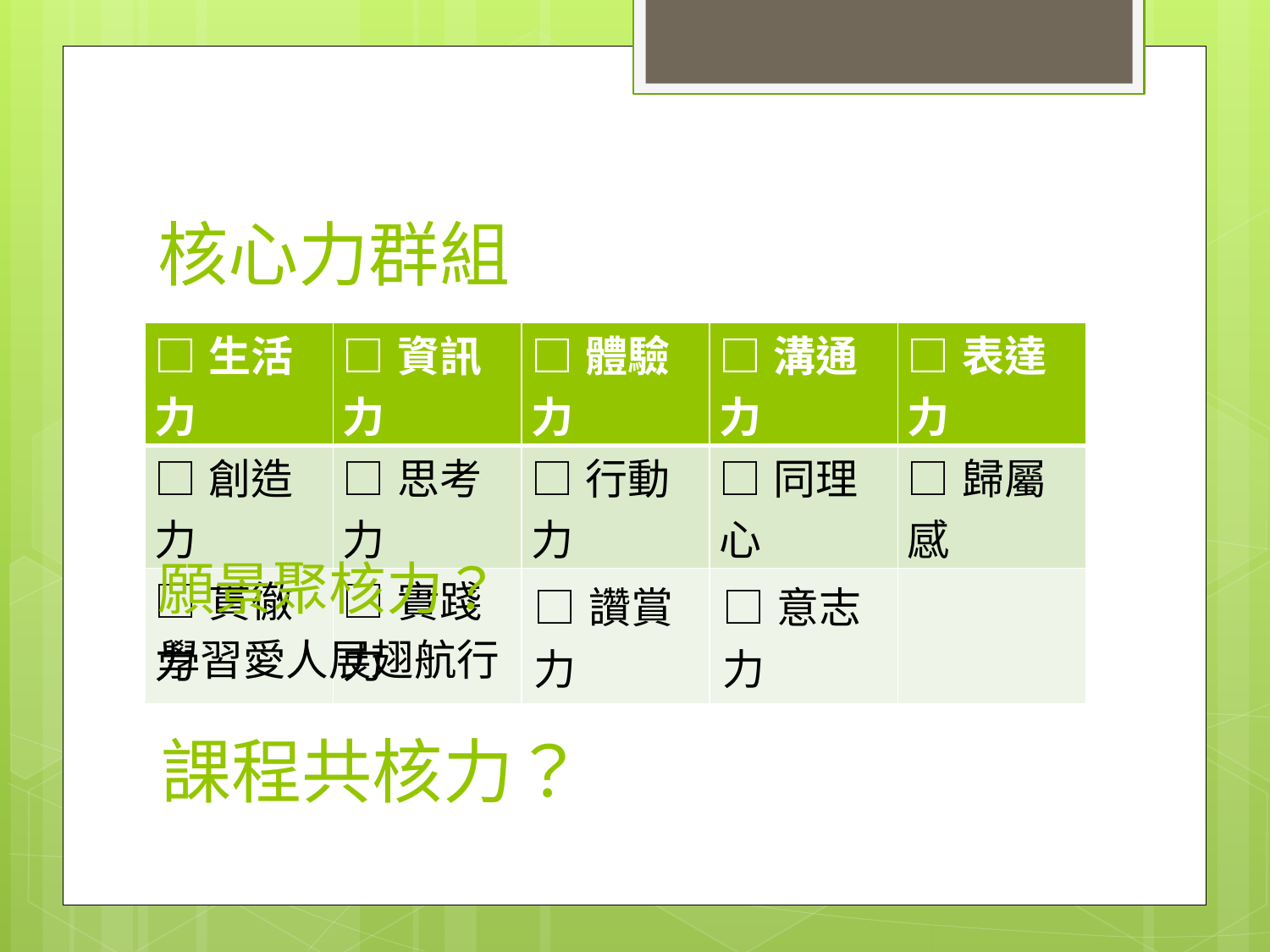

# 核心力群組
| □生活力 | □資訊力 | □體驗力 | □溝通力 | □表達力 |
| --- | --- | --- | --- | --- |
| □創造力 | □思考力 | □行動力 | □同理心 | □歸屬感 |
| □貫徹力 | □實踐力 | □讚賞力 | □意志力 |  |
願景聚核力？
學習愛人展翅航行
課程共核力？